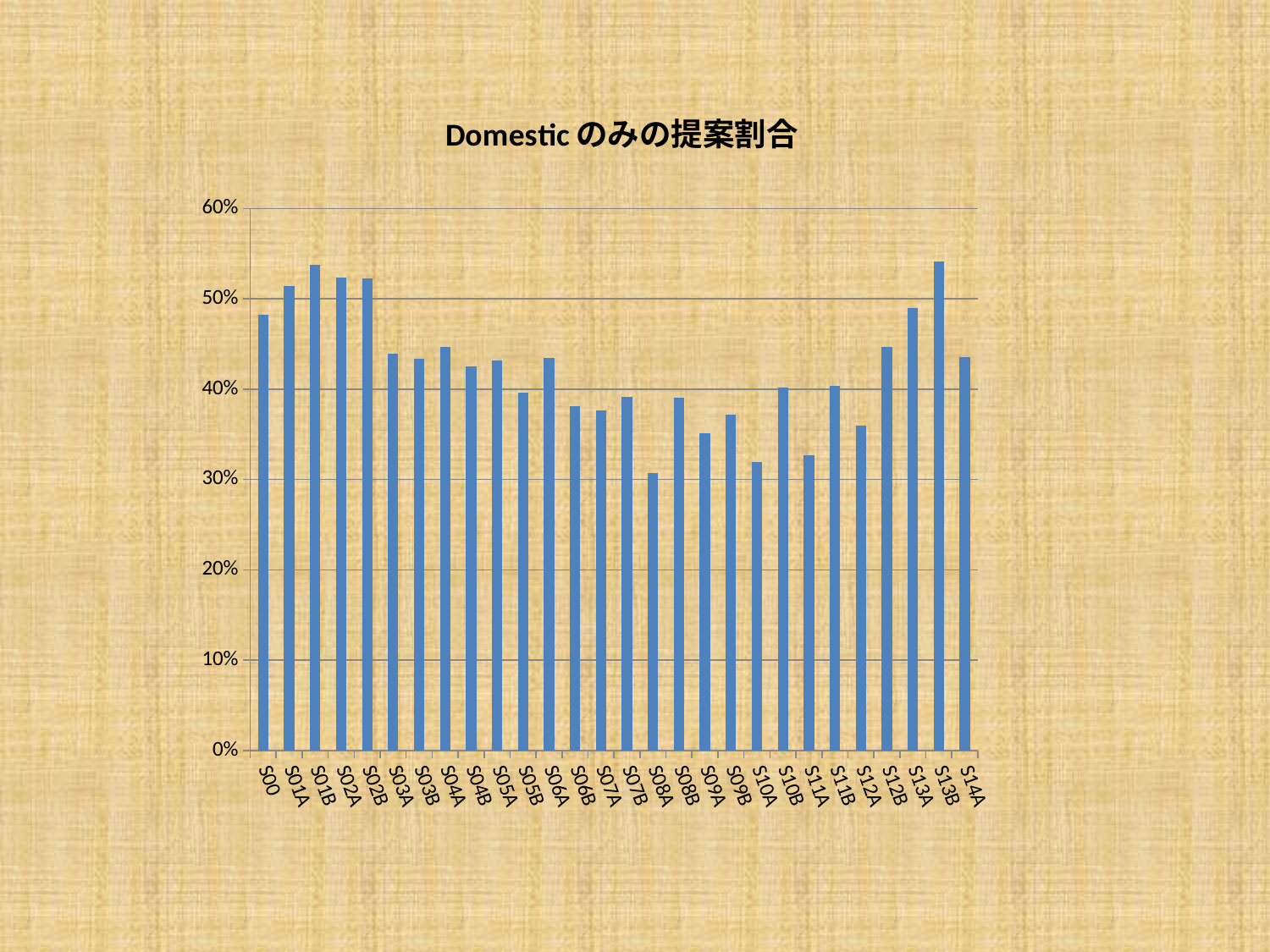

### Chart: 　Domesticのみの提案割合

| Category | Domesticのみの提案割合 |
|---|---|
| S00 | 0.4824561403508772 |
| S01A | 0.5142857142857142 |
| S01B | 0.5375 |
| S02A | 0.5235602094240838 |
| S02B | 0.5228426395939086 |
| S03A | 0.43902439024390244 |
| S03B | 0.4336734693877551 |
| S04A | 0.44642857142857145 |
| S04B | 0.425 |
| S05A | 0.4316546762589928 |
| S05B | 0.39655172413793105 |
| S06A | 0.43448275862068964 |
| S06B | 0.3813559322033898 |
| S07A | 0.376 |
| S07B | 0.391304347826087 |
| S08A | 0.30666666666666664 |
| S08B | 0.3900709219858156 |
| S09A | 0.3509933774834437 |
| S09B | 0.37142857142857144 |
| S10A | 0.3191489361702128 |
| S10B | 0.40145985401459855 |
| S11A | 0.32666666666666666 |
| S11B | 0.40336134453781514 |
| S12A | 0.35964912280701755 |
| S12B | 0.44696969696969696 |
| S13A | 0.48951048951048953 |
| S13B | 0.541095890410959 |
| S14A | 0.43558282208588955 |

### Chart

| Category |
|---|